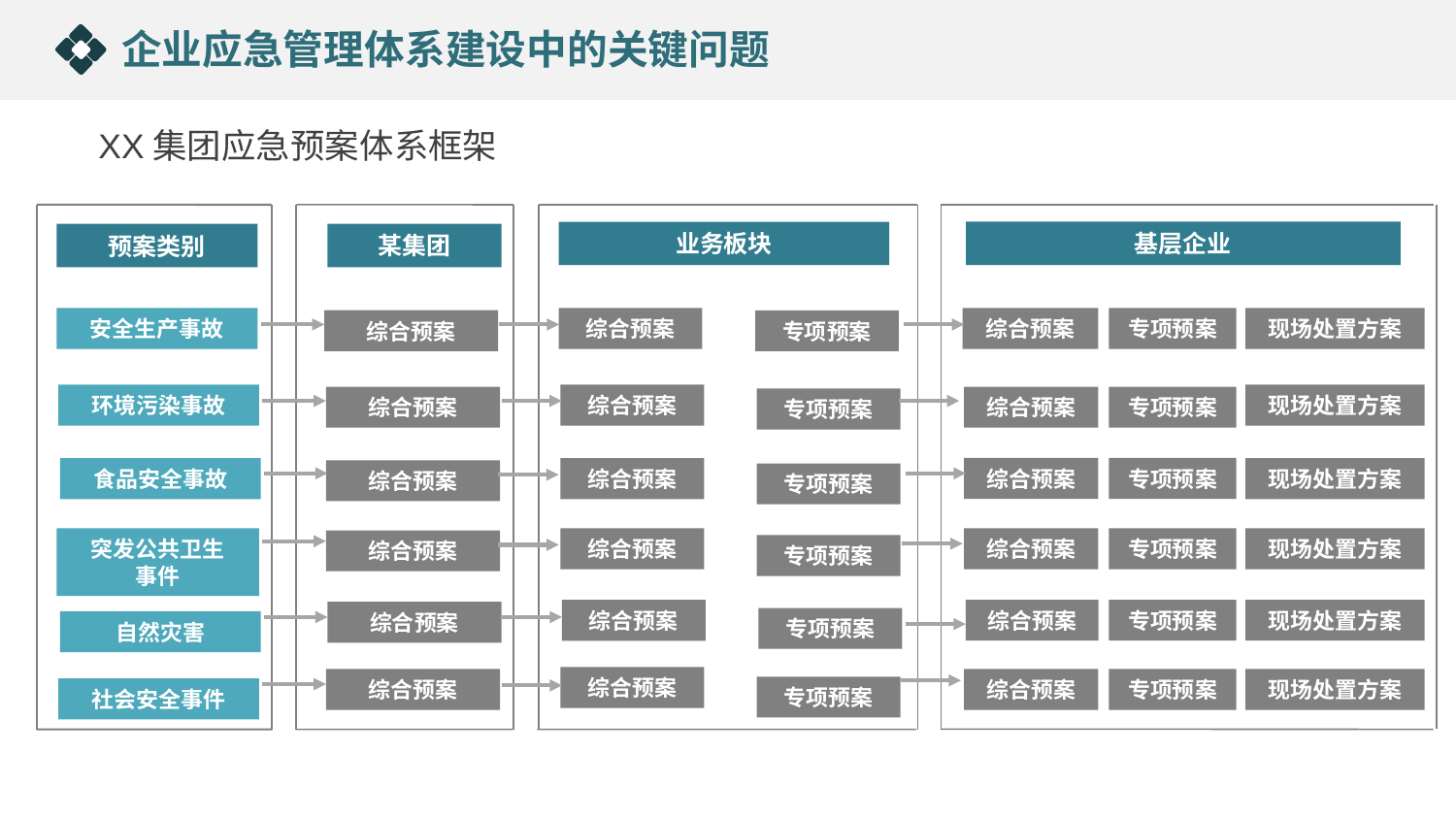

企业应急管理体系建设中的关键问题
XX集团应急预案体系框架
基层企业
业务板块
某集团
预案类别
安全生产事故
综合预案
综合预案
专项预案
现场处置方案
综合预案
专项预案
环境污染事故
综合预案
现场处置方案
综合预案
综合预案
专项预案
专项预案
综合预案
专项预案
食品安全事故
综合预案
现场处置方案
综合预案
专项预案
综合预案
专项预案
突发公共卫生
事件
综合预案
现场处置方案
综合预案
专项预案
综合预案
专项预案
现场处置方案
综合预案
综合预案
专项预案
自然灾害
综合预案
综合预案
综合预案
专项预案
现场处置方案
专项预案
社会安全事件